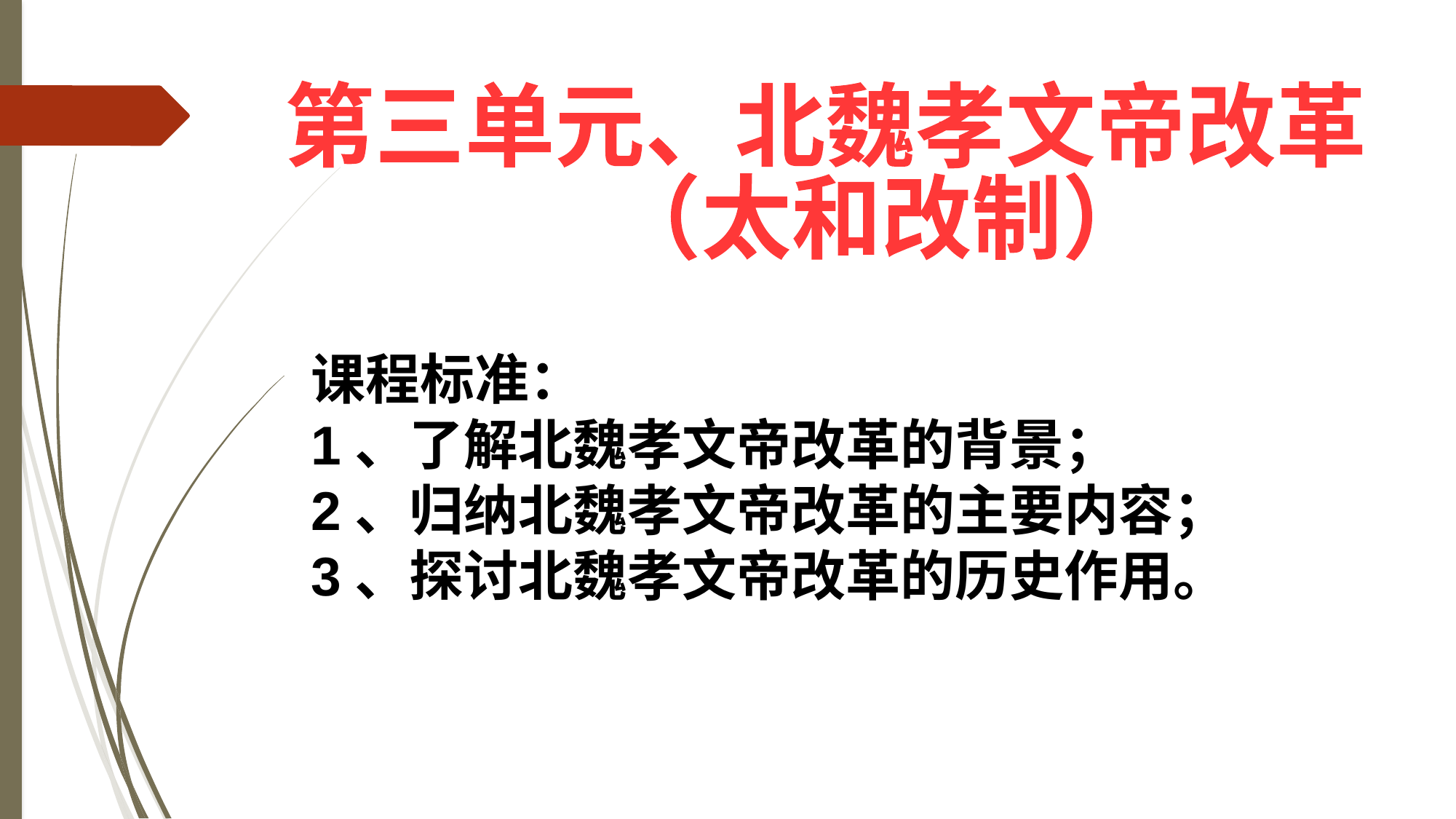

第三单元、北魏孝文帝改革
（太和改制）
课程标准：
1、了解北魏孝文帝改革的背景；
2、归纳北魏孝文帝改革的主要内容；
3、探讨北魏孝文帝改革的历史作用。